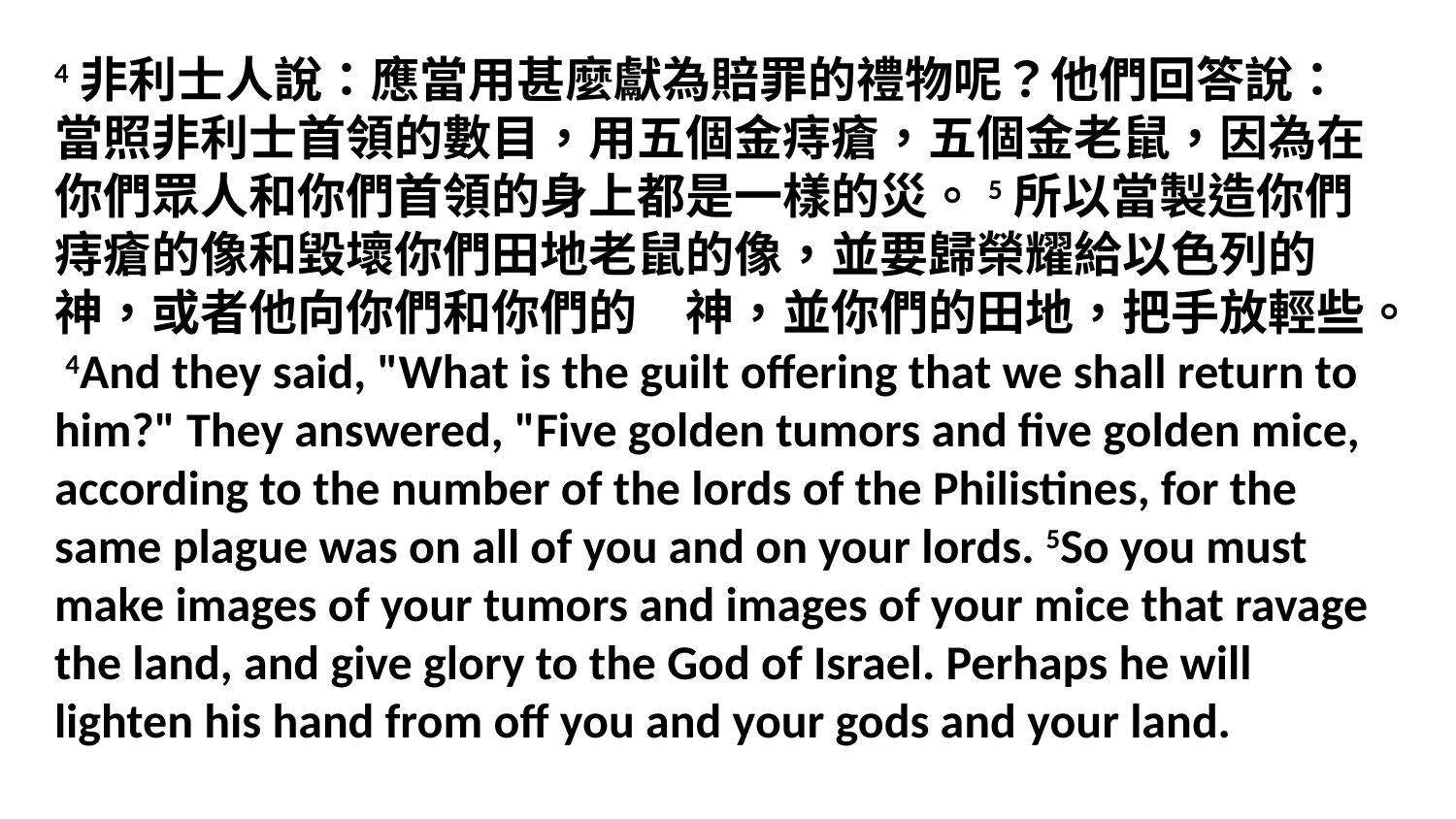

4非利士人說：應當用甚麼獻為賠罪的禮物呢？他們回答說：當照非利士首領的數目，用五個金痔瘡，五個金老鼠，因為在你們眾人和你們首領的身上都是一樣的災。5所以當製造你們痔瘡的像和毀壞你們田地老鼠的像，並要歸榮耀給以色列的　 神，或者他向你們和你們的　神，並你們的田地，把手放輕些。
 4And they said, "What is the guilt offering that we shall return to him?" They answered, "Five golden tumors and five golden mice, according to the number of the lords of the Philistines, for the same plague was on all of you and on your lords. 5So you must make images of your tumors and images of your mice that ravage the land, and give glory to the God of Israel. Perhaps he will lighten his hand from off you and your gods and your land.